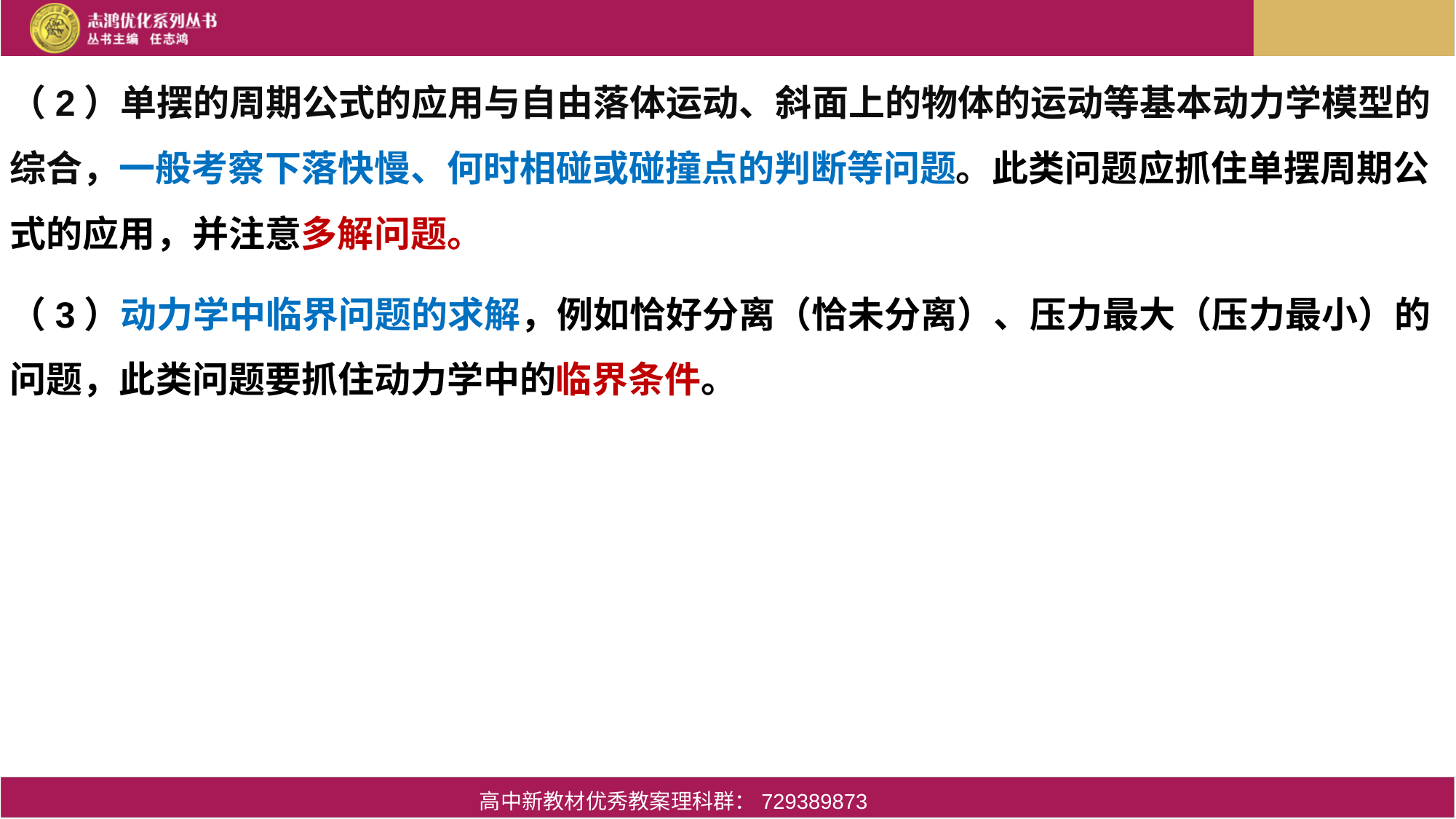

（2）单摆的周期公式的应用与自由落体运动、斜面上的物体的运动等基本动力学模型的综合，一般考察下落快慢、何时相碰或碰撞点的判断等问题。此类问题应抓住单摆周期公式的应用，并注意多解问题。
（3）动力学中临界问题的求解，例如恰好分离（恰未分离）、压力最大（压力最小）的问题，此类问题要抓住动力学中的临界条件。